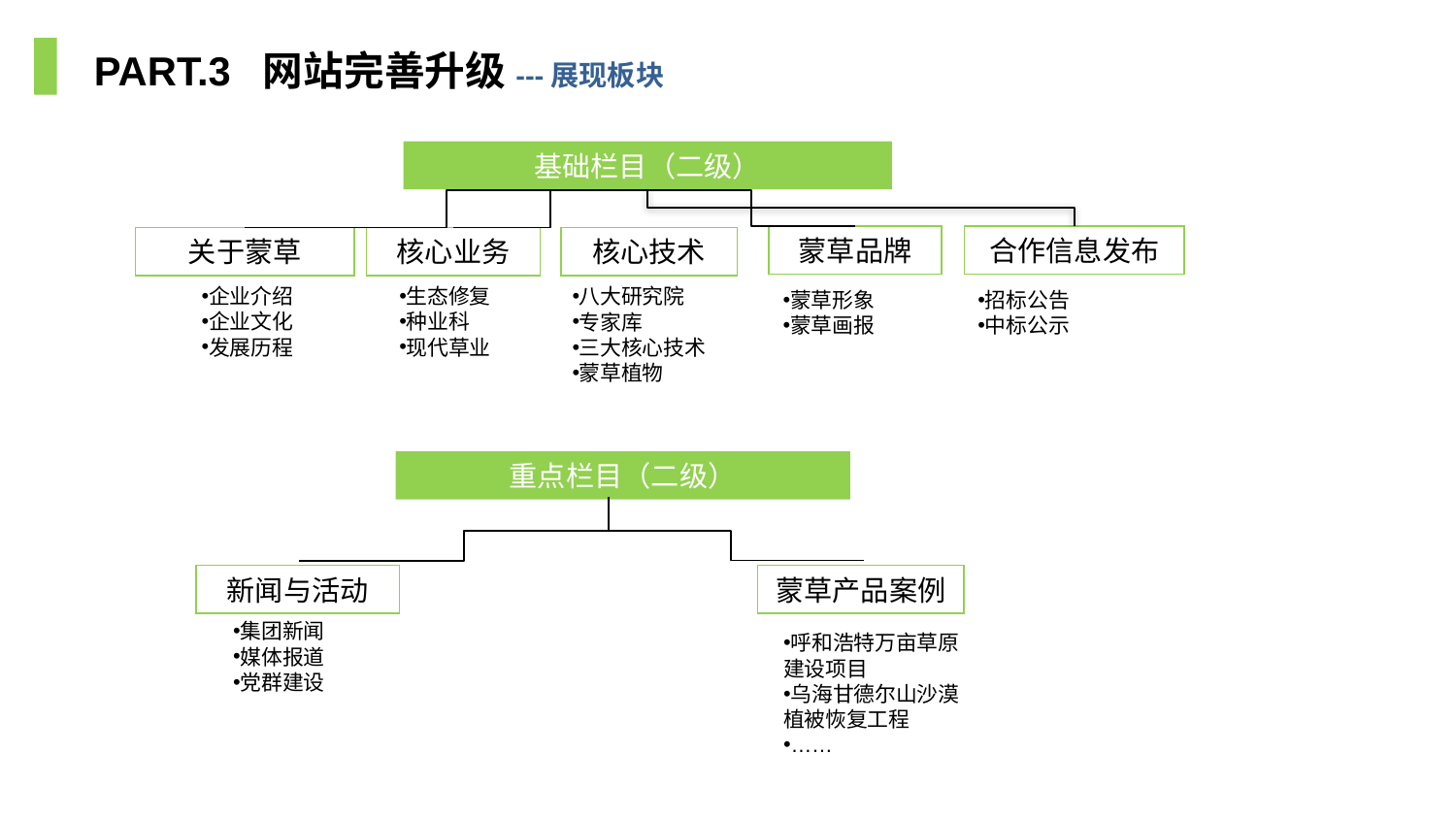

PART.3  网站完善升级---展现板块
基础栏目（二级）
蒙草品牌
关于蒙草
核心业务
核心技术

企业介绍
企业文化
发展历程
生态修复
种业科
现代草业
八大研究院
专家库
三大核心技术
蒙草植物
重点栏目（二级）
新闻与活动
集团新闻
媒体报道
党群建设

合作信息发布
蒙草形象
蒙草画报
招标公告
中标公示
蒙草产品案例
呼和浩特万亩草原建设项目
乌海甘德尔山沙漠植被恢复工程
……